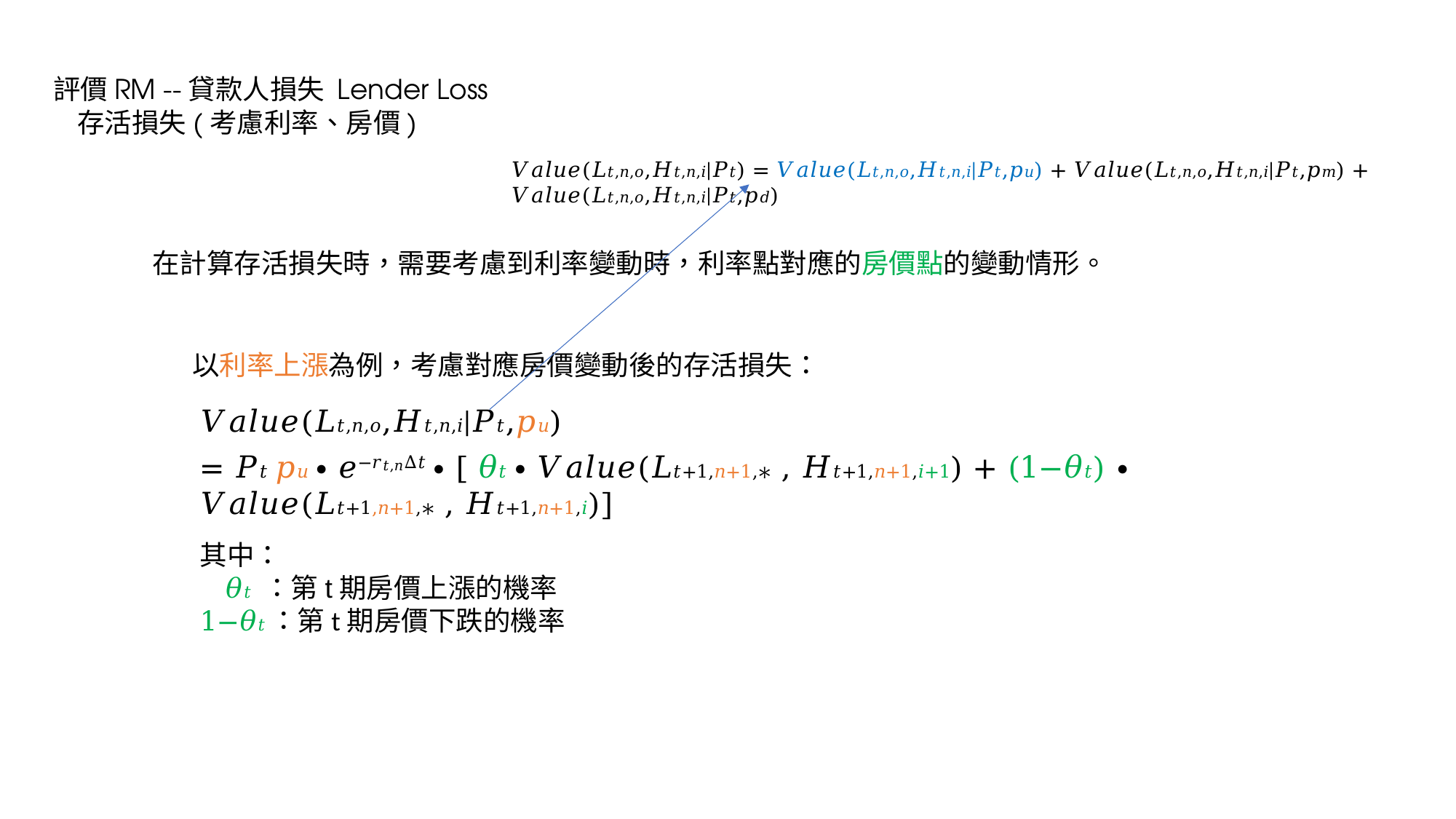

評價RM --貸款人損失 Lender Loss
存活損失(考慮利率、房價)
𝑉𝑎𝑙𝑢𝑒(𝐿𝑡,𝑛,𝑜,𝐻𝑡,𝑛,𝑖|𝑃𝑡) = 𝑉𝑎𝑙𝑢𝑒(𝐿𝑡,𝑛,𝑜,𝐻𝑡,𝑛,𝑖|𝑃𝑡,𝑝𝑢) + 𝑉𝑎𝑙𝑢𝑒(𝐿𝑡,𝑛,𝑜,𝐻𝑡,𝑛,𝑖|𝑃𝑡,𝑝𝑚) + 𝑉𝑎𝑙𝑢𝑒(𝐿𝑡,𝑛,𝑜,𝐻𝑡,𝑛,𝑖|𝑃𝑡,𝑝𝑑)
在計算存活損失時，需要考慮到利率變動時，利率點對應的房價點的變動情形。
以利率上漲為例，考慮對應房價變動後的存活損失：
𝑉𝑎𝑙𝑢𝑒(𝐿𝑡,𝑛,𝑜,𝐻𝑡,𝑛,𝑖|𝑃𝑡,𝑝𝑢)

= 𝑃𝑡 𝑝𝑢 ∙ 𝑒−𝑟𝑡,𝑛Δ𝑡 ∙ [ 𝜃𝑡 ∙ 𝑉𝑎𝑙𝑢𝑒(𝐿𝑡+1,𝑛+1,∗⁡ , 𝐻𝑡+1,𝑛+1,𝑖+1) + (1−𝜃𝑡) ∙ 𝑉𝑎𝑙𝑢𝑒(𝐿𝑡+1,𝑛+1,∗⁡ , 𝐻𝑡+1,𝑛+1,𝑖)]
其中：
    𝜃𝑡  ：第t期房價上漲的機率
1−𝜃𝑡：第t期房價下跌的機率